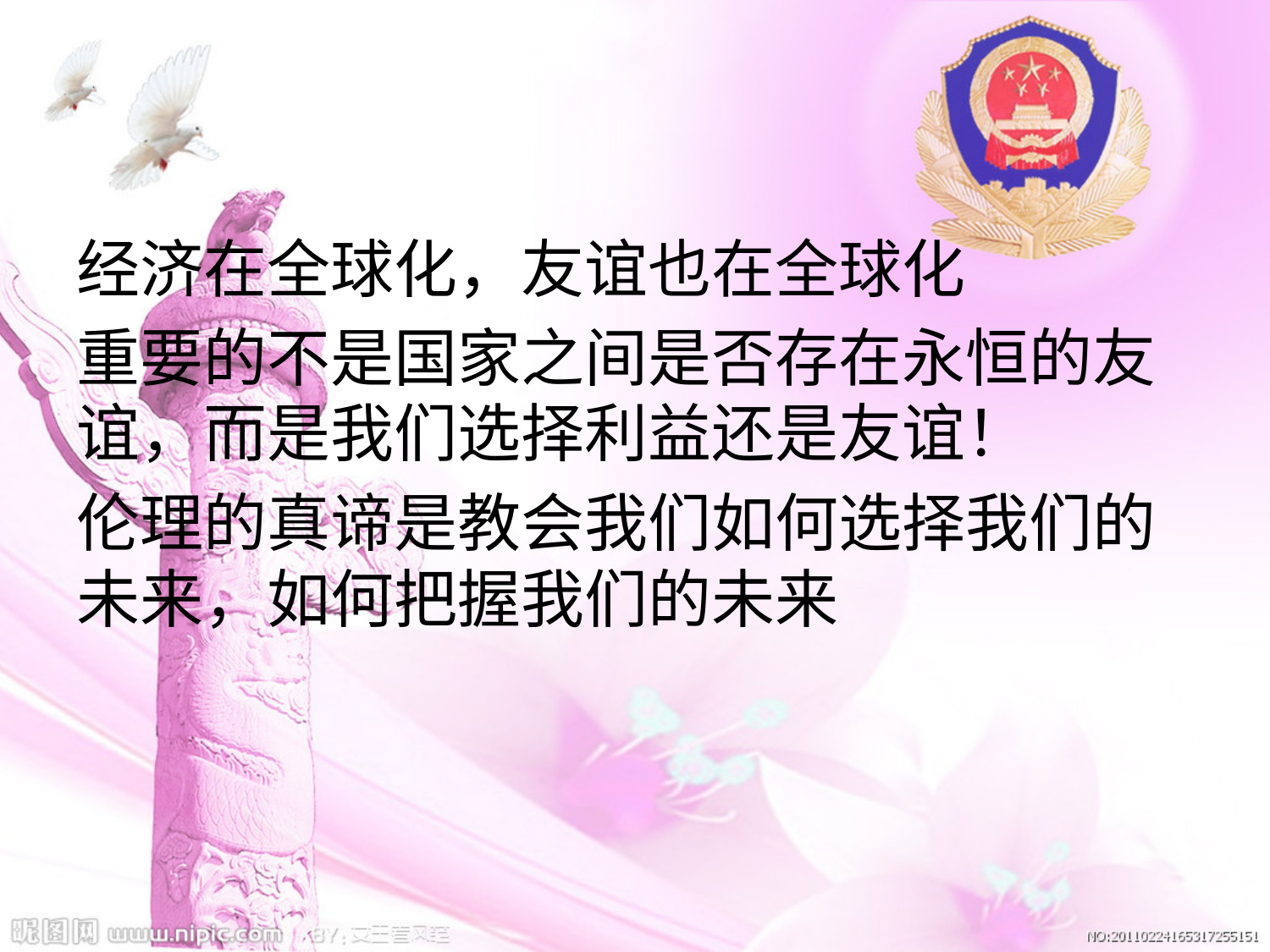

#
经济在全球化，友谊也在全球化
重要的不是国家之间是否存在永恒的友谊，而是我们选择利益还是友谊！
伦理的真谛是教会我们如何选择我们的未来，如何把握我们的未来